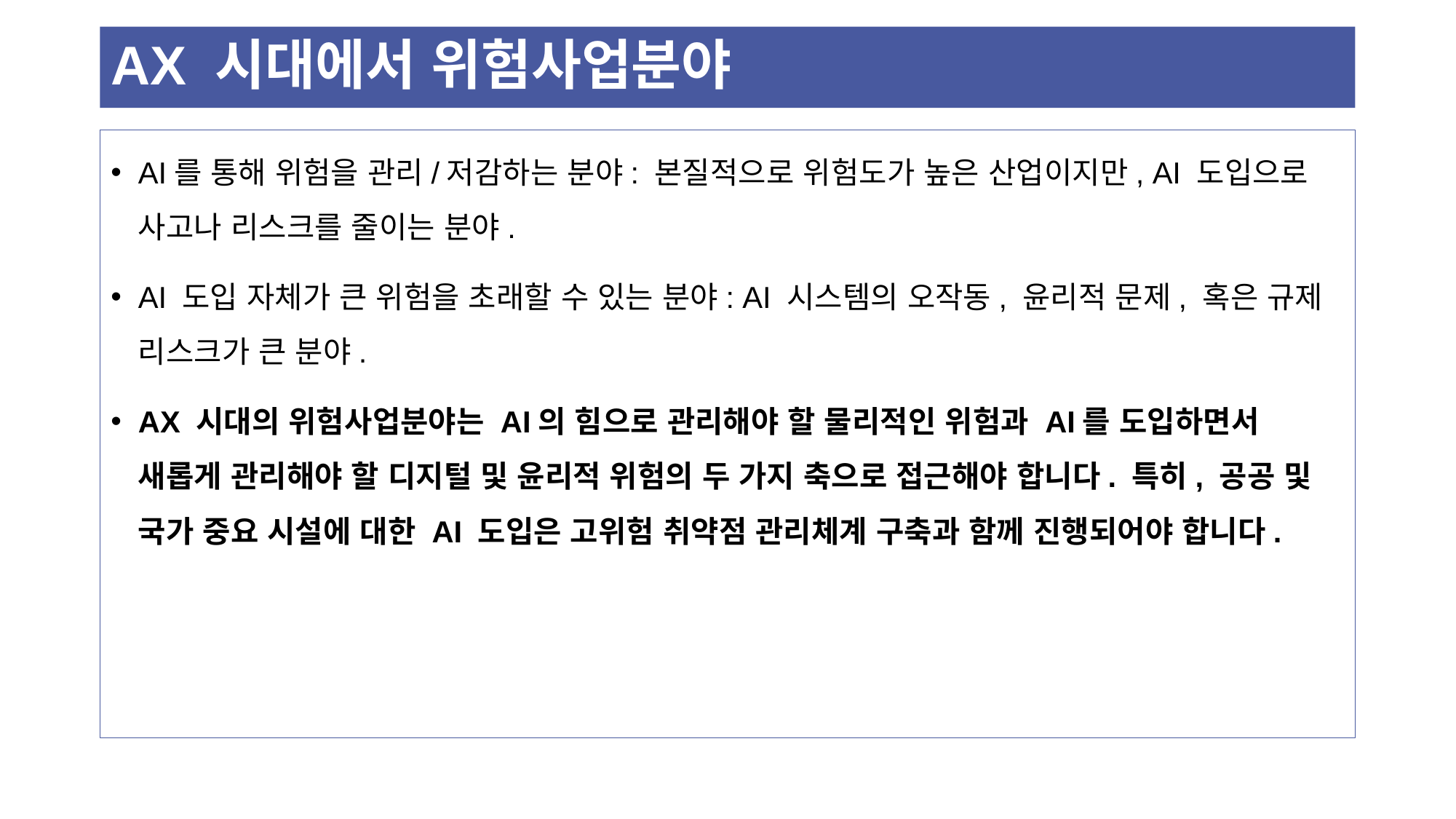

# AX 시대에서 위험사업분야
AI를 통해 위험을 관리/저감하는 분야: 본질적으로 위험도가 높은 산업이지만, AI 도입으로 사고나 리스크를 줄이는 분야.
AI 도입 자체가 큰 위험을 초래할 수 있는 분야: AI 시스템의 오작동, 윤리적 문제, 혹은 규제 리스크가 큰 분야.
AX 시대의 위험사업분야는 AI의 힘으로 관리해야 할 물리적인 위험과 AI를 도입하면서 새롭게 관리해야 할 디지털 및 윤리적 위험의 두 가지 축으로 접근해야 합니다. 특히, 공공 및 국가 중요 시설에 대한 AI 도입은 고위험 취약점 관리체계 구축과 함께 진행되어야 합니다.